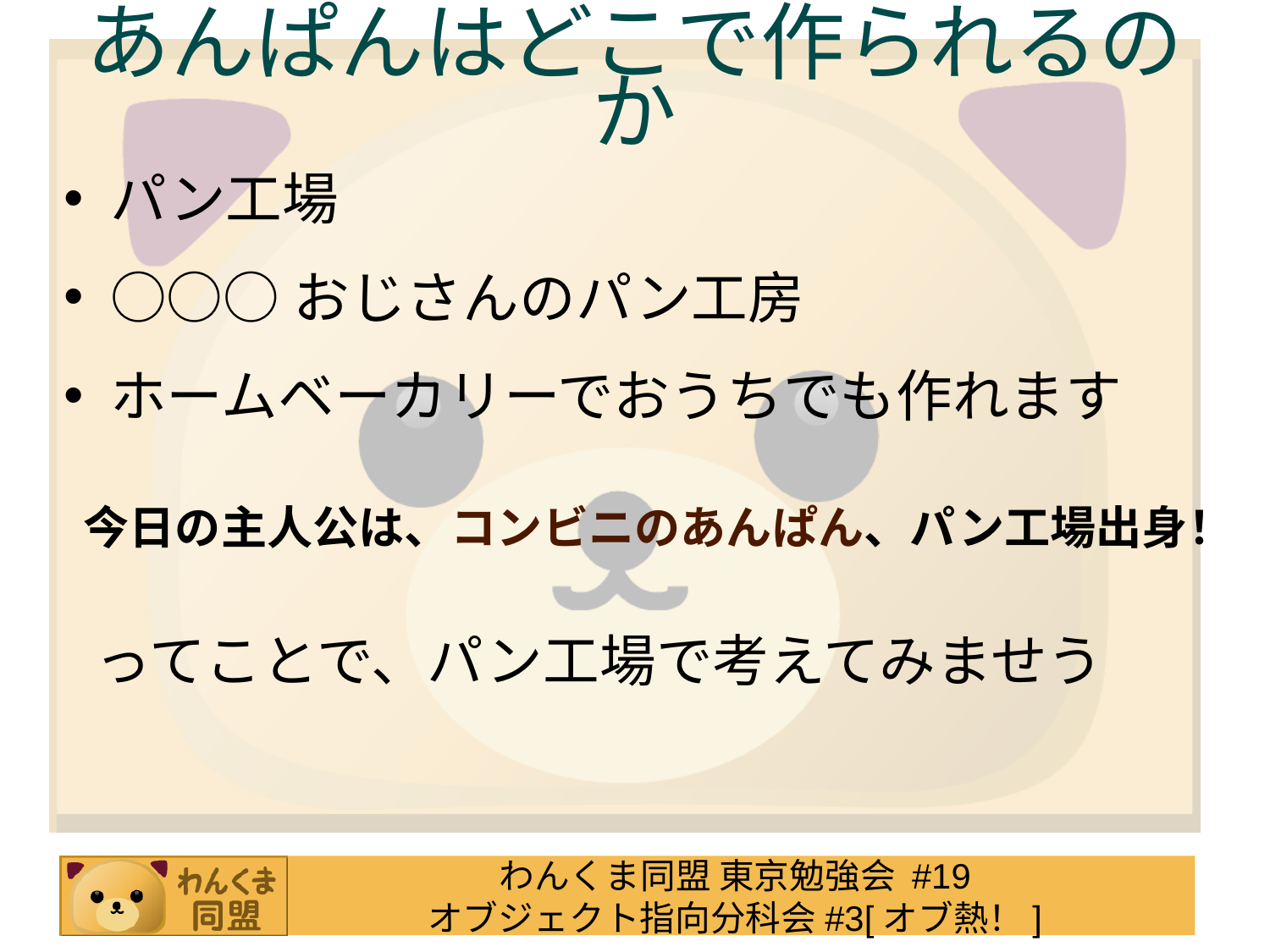

# あんぱんはどこで作られるのか
パン工場
○○○おじさんのパン工房
ホームベーカリーでおうちでも作れます
今日の主人公は、コンビニのあんぱん、パン工場出身！
ってことで、パン工場で考えてみませう